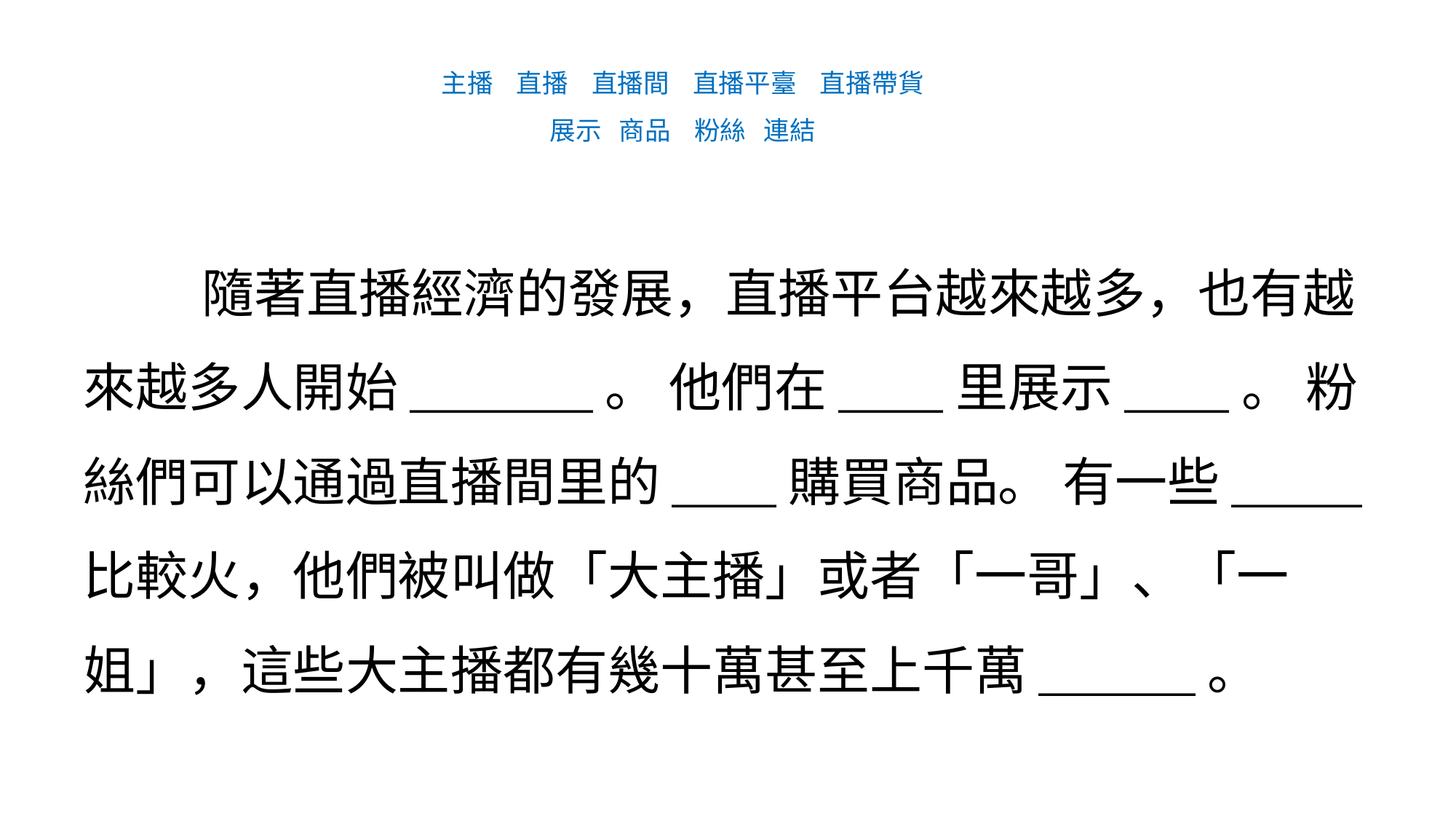

# 主播    直播    直播間    直播平臺    直播帶貨 展示   商品    粉絲   連結
         隨著直播經濟的發展，直播平台越來越多，也有越來越多人開始_______。 他們在____里展示____。 粉絲們可以通過直播間里的____購買商品。 有一些_____比較火，他們被叫做「大主播」或者「一哥」、「一姐」，這些大主播都有幾十萬甚至上千萬______。